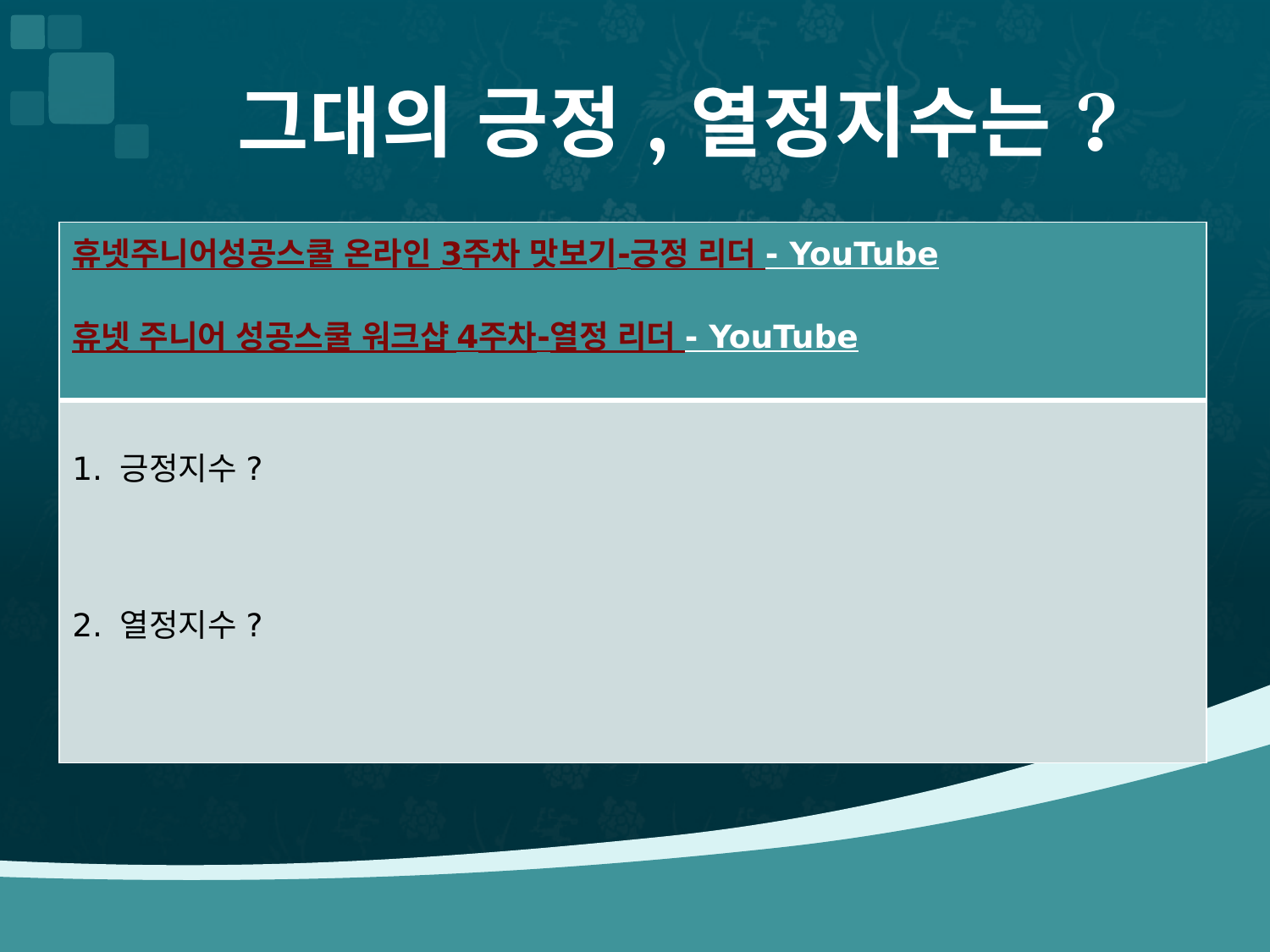

# 그대의 긍정,열정지수는?
| 휴넷주니어성공스쿨 온라인 3주차 맛보기-긍정 리더 - YouTube 휴넷 주니어 성공스쿨 워크샵 4주차-열정 리더 - YouTube |
| --- |
| 1. 긍정지수? 2. 열정지수? |